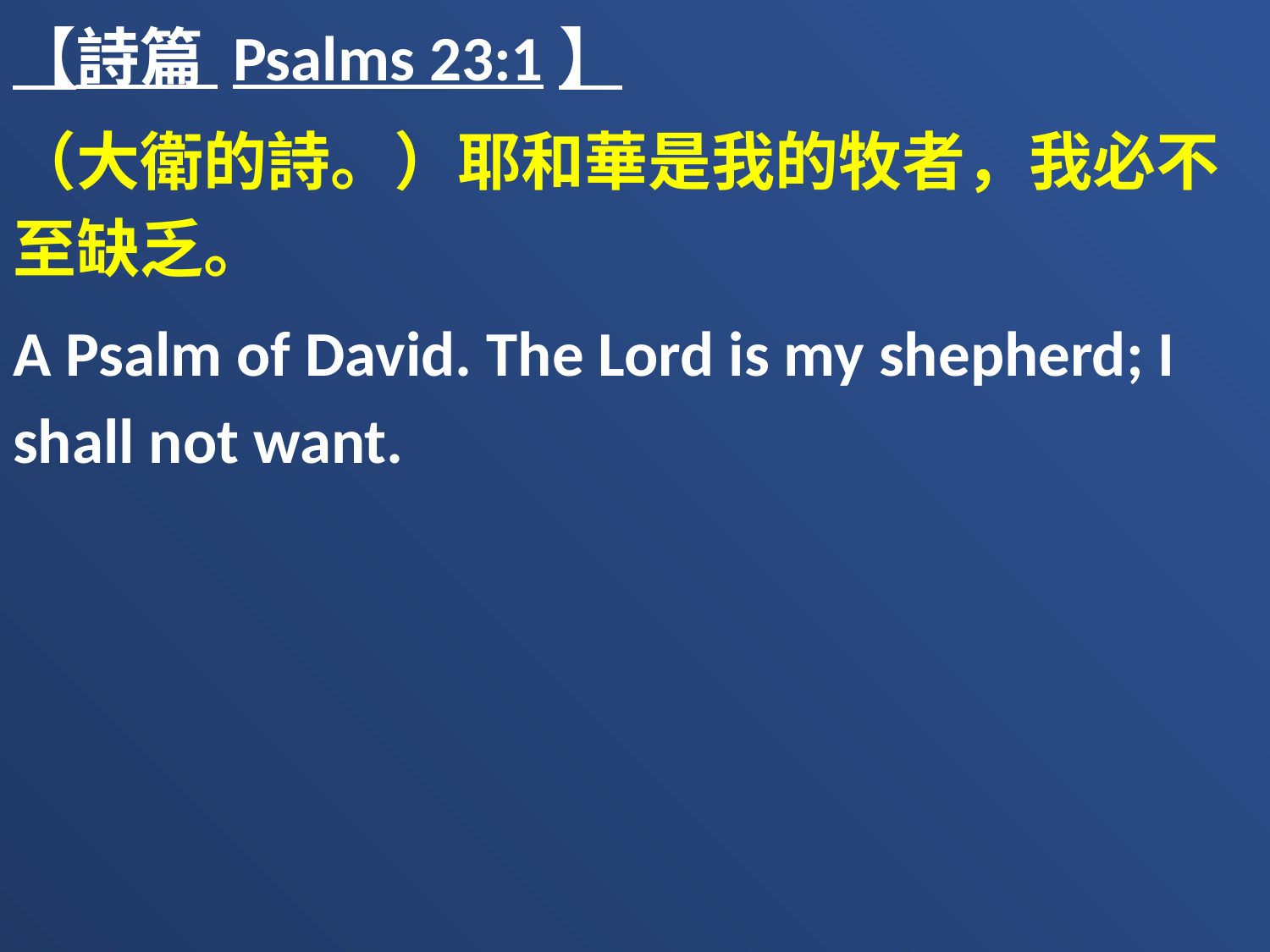

【詩篇 Psalms 23:1】
（大衛的詩。）耶和華是我的牧者，我必不至缺乏。
A Psalm of David. The Lord is my shepherd; I shall not want.